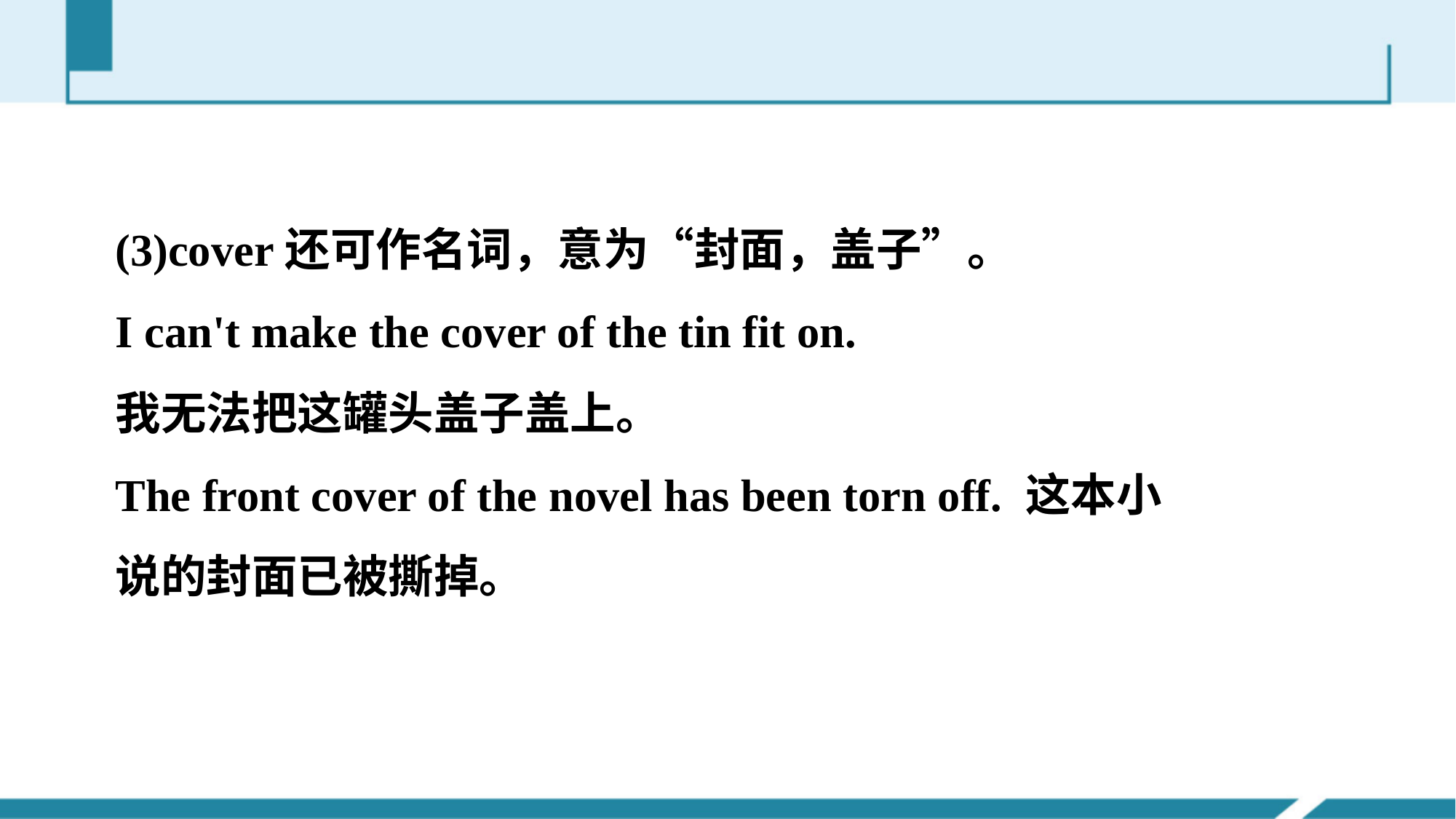

(3)cover还可作名词，意为“封面，盖子”。
I can't make the cover of the tin fit on.
我无法把这罐头盖子盖上。
The front cover of the novel has been torn off. 这本小说的封面已被撕掉。